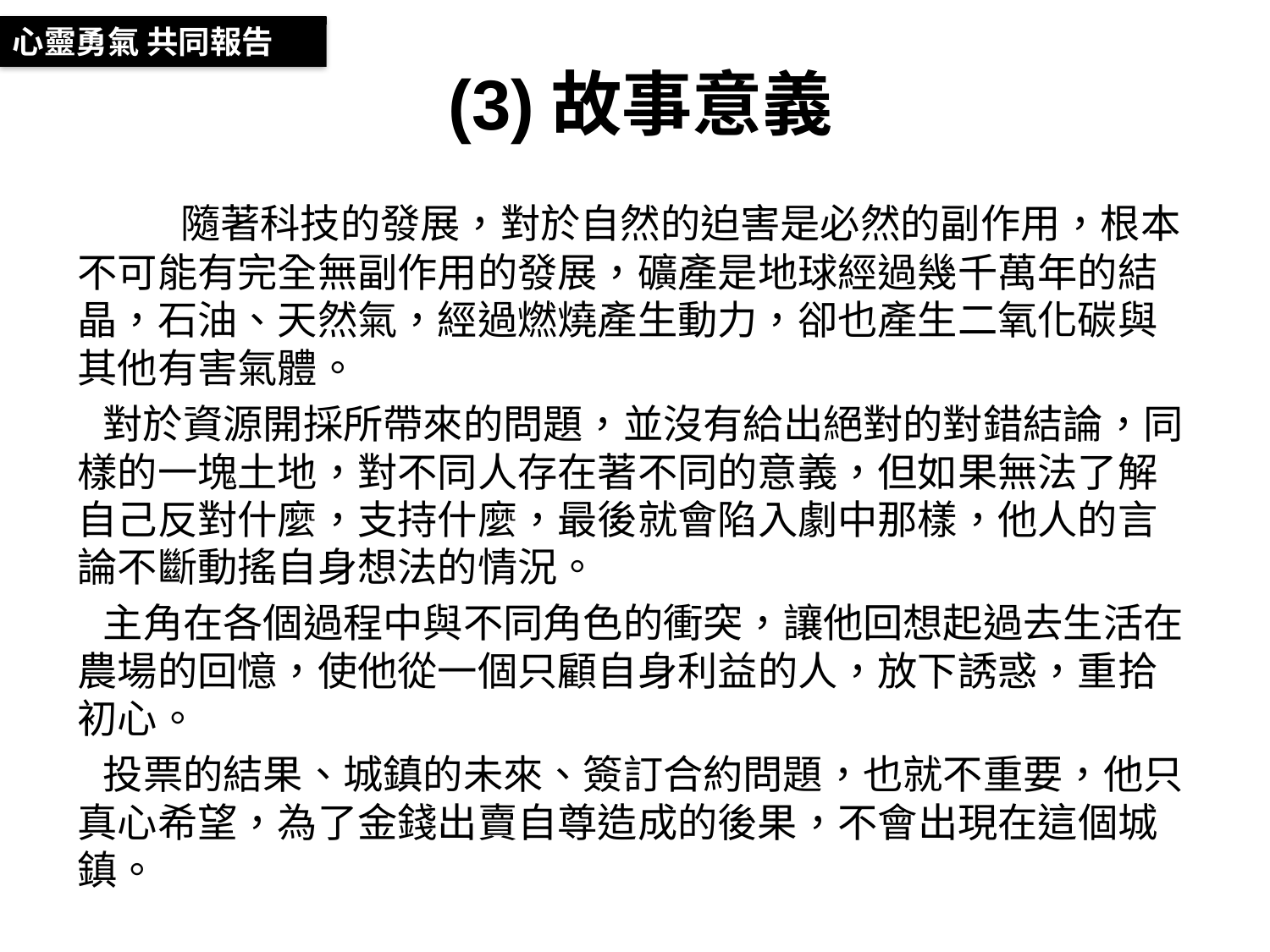

心靈勇氣 共同報告
# (3)故事意義
	隨著科技的發展，對於自然的迫害是必然的副作用，根本不可能有完全無副作用的發展，礦產是地球經過幾千萬年的結晶，石油、天然氣，經過燃燒產生動力，卻也產生二氧化碳與其他有害氣體。
  對於資源開採所帶來的問題，並沒有給出絕對的對錯結論，同樣的一塊土地，對不同人存在著不同的意義，但如果無法了解自己反對什麼，支持什麼，最後就會陷入劇中那樣，他人的言論不斷動搖自身想法的情況。
  主角在各個過程中與不同角色的衝突，讓他回想起過去生活在農場的回憶，使他從一個只顧自身利益的人，放下誘惑，重拾初心。
  投票的結果、城鎮的未來、簽訂合約問題，也就不重要，他只真心希望，為了金錢出賣自尊造成的後果，不會出現在這個城鎮。